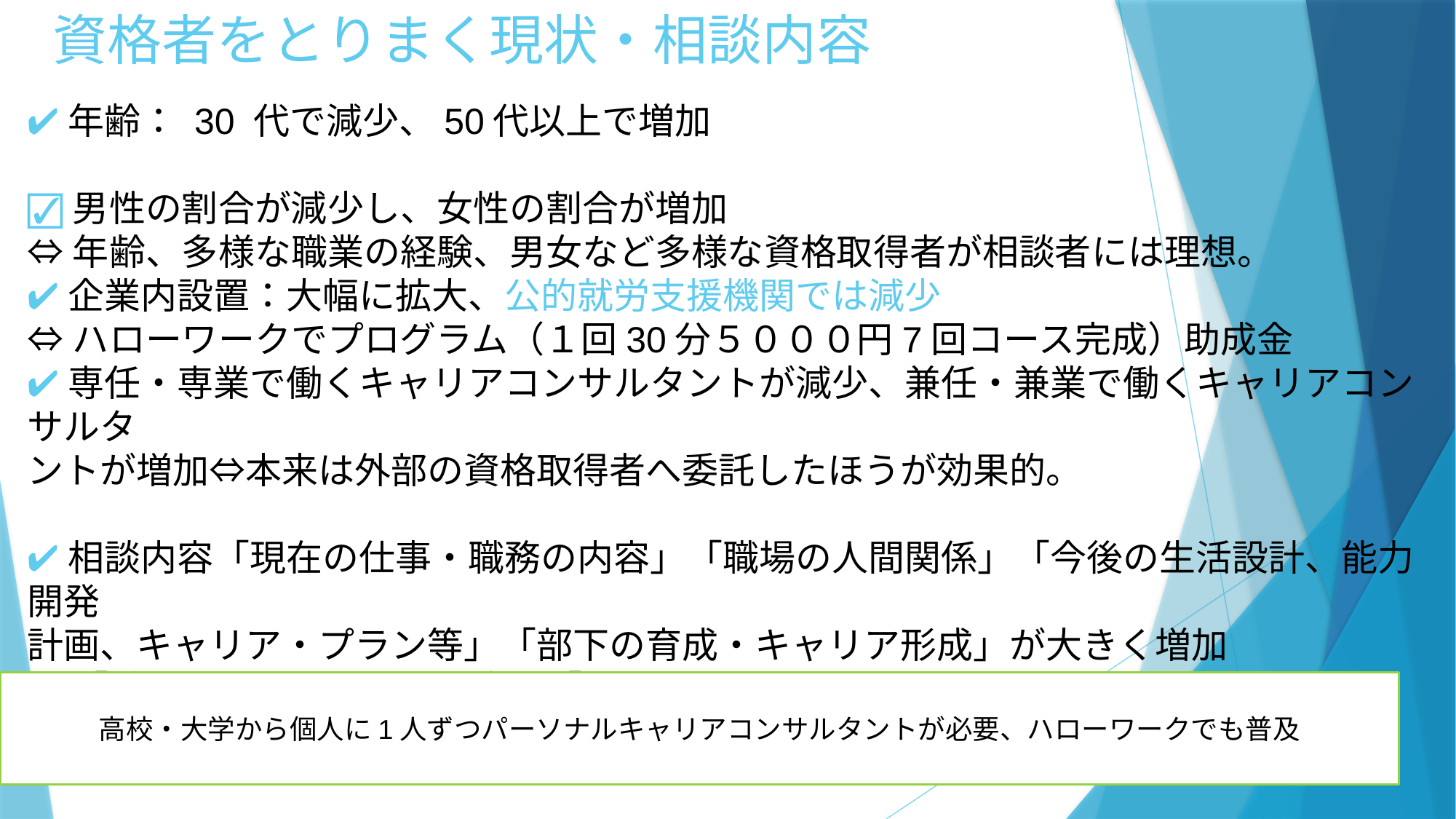

# 資格者をとりまく現状・相談内容
✔年齢： 30 代で減少、50代以上で増加

☑男性の割合が減少し、女性の割合が増加
⇔年齢、多様な職業の経験、男女など多様な資格取得者が相談者には理想。
✔企業内設置：大幅に拡大、公的就労支援機関では減少
⇔ハローワークでプログラム（１回30分５０００円7回コース完成）助成金
✔専任・専業で働くキャリアコンサルタントが減少、兼任・兼業で働くキャリアコンサルタ
ントが増加⇔本来は外部の資格取得者へ委託したほうが効果的。

✔相談内容「現在の仕事・職務の内容」「職場の人間関係」「今後の生活設計、能力開発
計画、キャリア・プラン等」「部下の育成・キャリア形成」が大きく増加
⇔「就職・転職活動の進め方」「将来設計・進路選択」は大きく減少。

独立行政法人労働政策研究・研修機構　労働政策研究報告書No.200（JILPThttps://www.jil.go.jp/event/ro_forum/20180216/resume/03-kenkyu-shimomura.pdf

高校・大学から個人に1人ずつパーソナルキャリアコンサルタントが必要、ハローワークでも普及